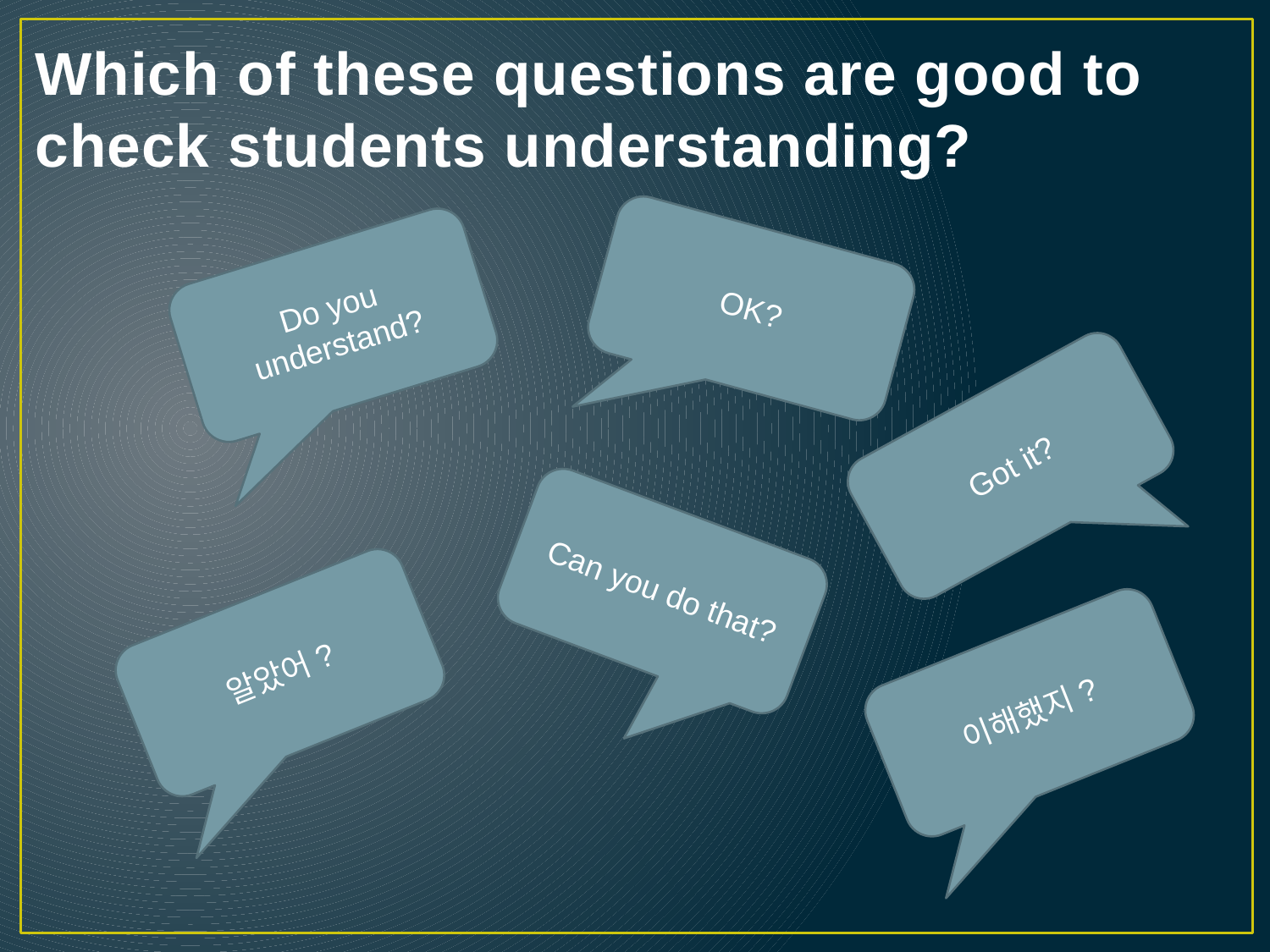

# Which of these questions are good to check students understanding?

OK?
Do you understand?
Got it?
Can you do that?
알았어?
이해했지?